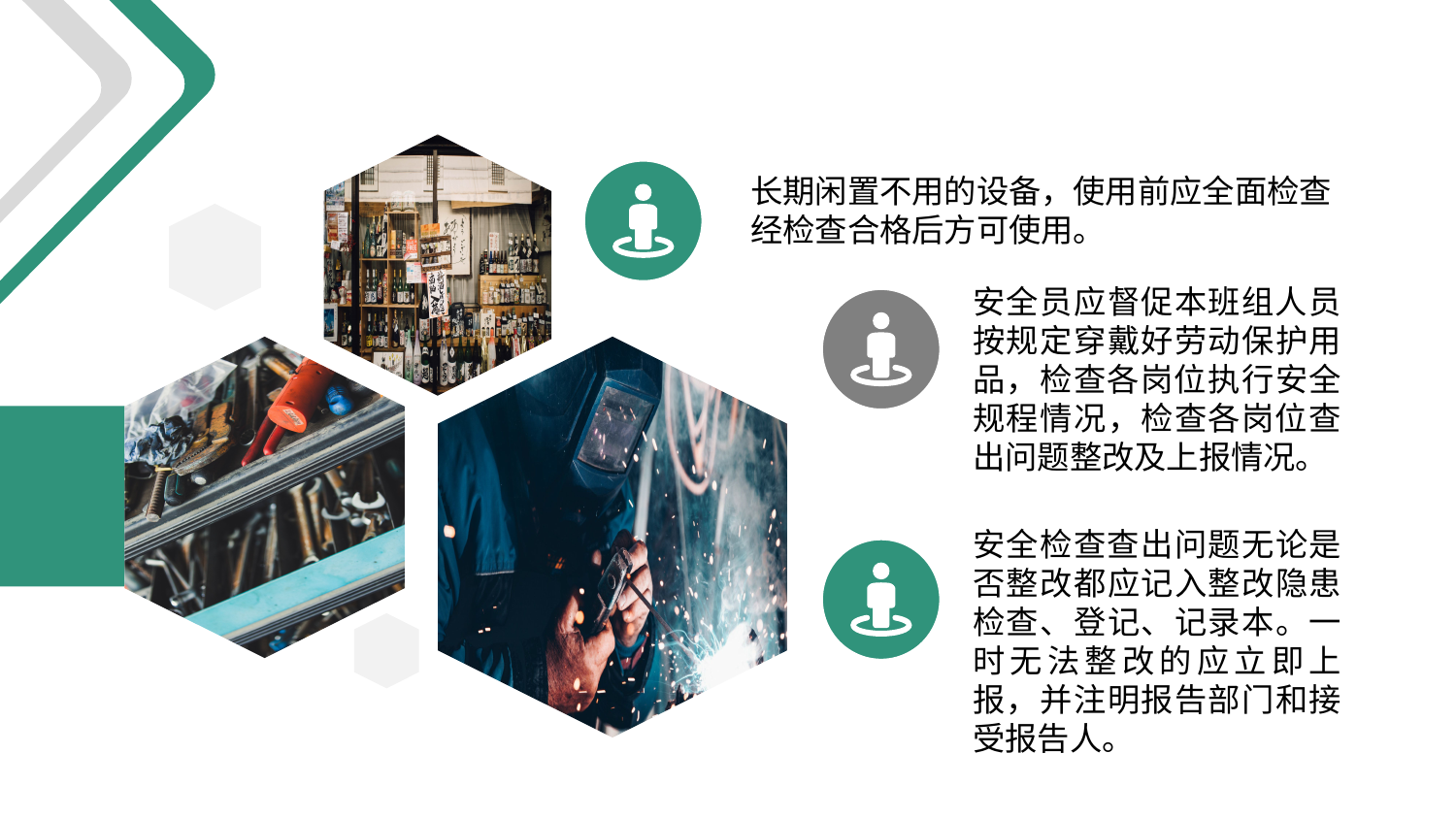

长期闲置不用的设备，使用前应全面检查经检查合格后方可使用。

安全员应督促本班组人员按规定穿戴好劳动保护用品，检查各岗位执行安全规程情况，检查各岗位查出问题整改及上报情况。

安全检查查出问题无论是否整改都应记入整改隐患检查、登记、记录本。一时无法整改的应立即上报，并注明报告部门和接受报告人。